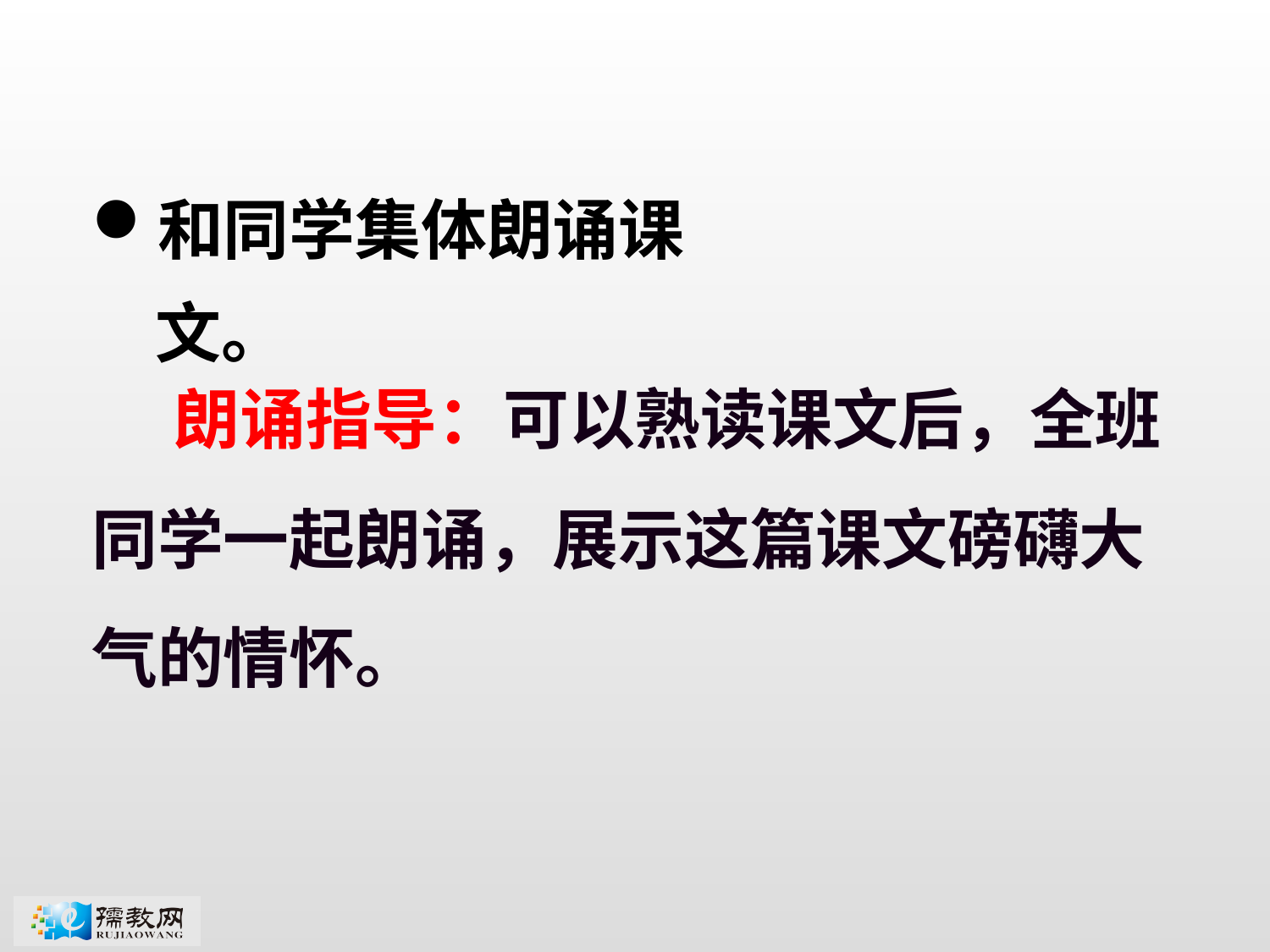

和同学集体朗诵课文。
    朗诵指导：可以熟读课文后，全班同学一起朗诵，展示这篇课文磅礴大气的情怀。